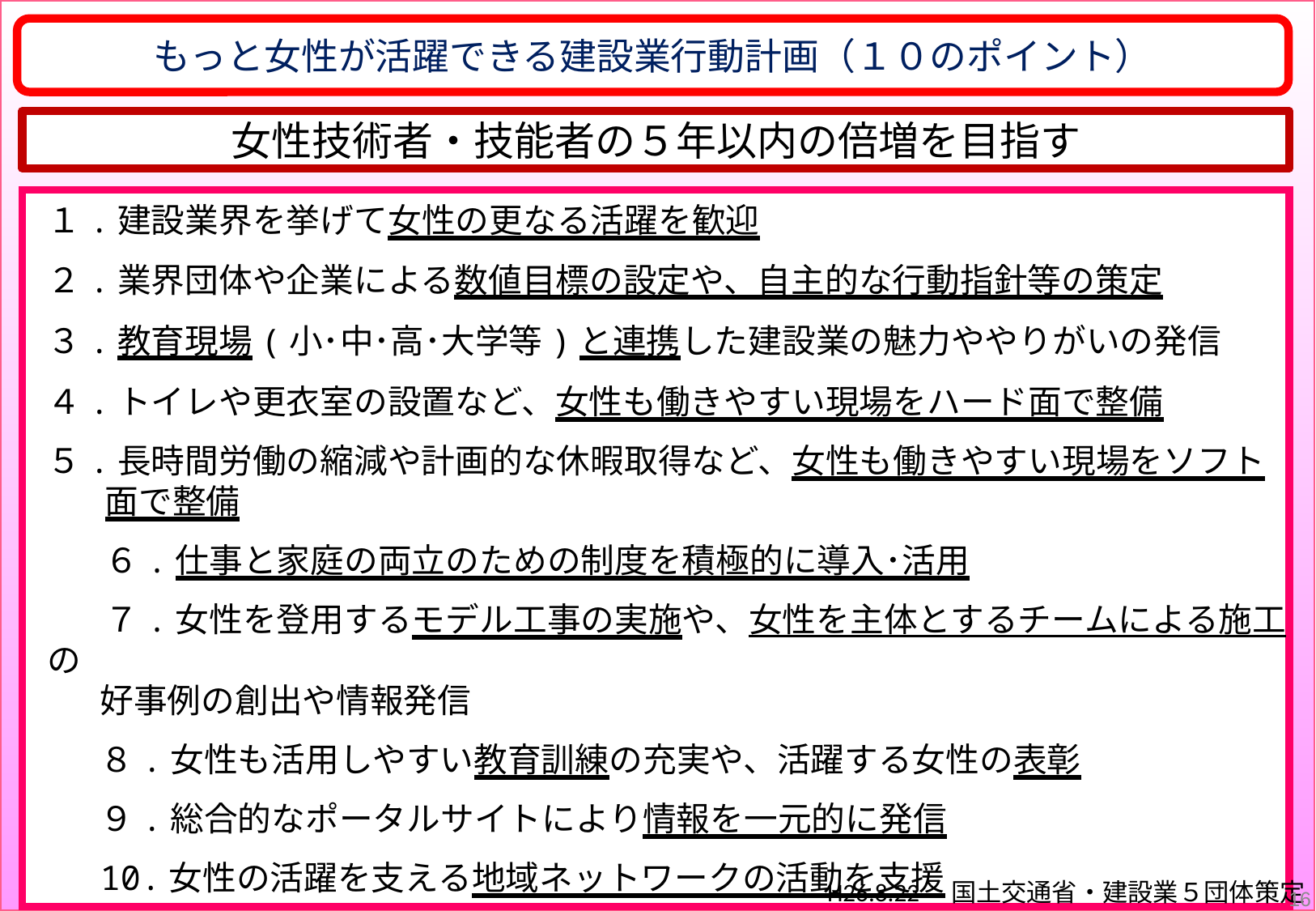

もっと女性が活躍できる建設業行動計画（１０のポイント）
女性技術者・技能者の５年以内の倍増を目指す
１.建設業界を挙げて女性の更なる活躍を歓迎

２.業界団体や企業による数値目標の設定や、自主的な行動指針等の策定

３.教育現場(小･中･高･大学等)と連携した建設業の魅力ややりがいの発信

４.トイレや更衣室の設置など、女性も働きやすい現場をハード面で整備

５.長時間労働の縮減や計画的な休暇取得など、女性も働きやすい現場をソフト
面で整備

６.仕事と家庭の両立のための制度を積極的に導入･活用

７.女性を登用するモデル工事の実施や、女性を主体とするチームによる施工の
好事例の創出や情報発信

８.女性も活用しやすい教育訓練の充実や、活躍する女性の表彰

９.総合的なポータルサイトにより情報を一元的に発信

10.女性の活躍を支える地域ネットワークの活動を支援
16
H26.8.22　国土交通省・建設業５団体策定